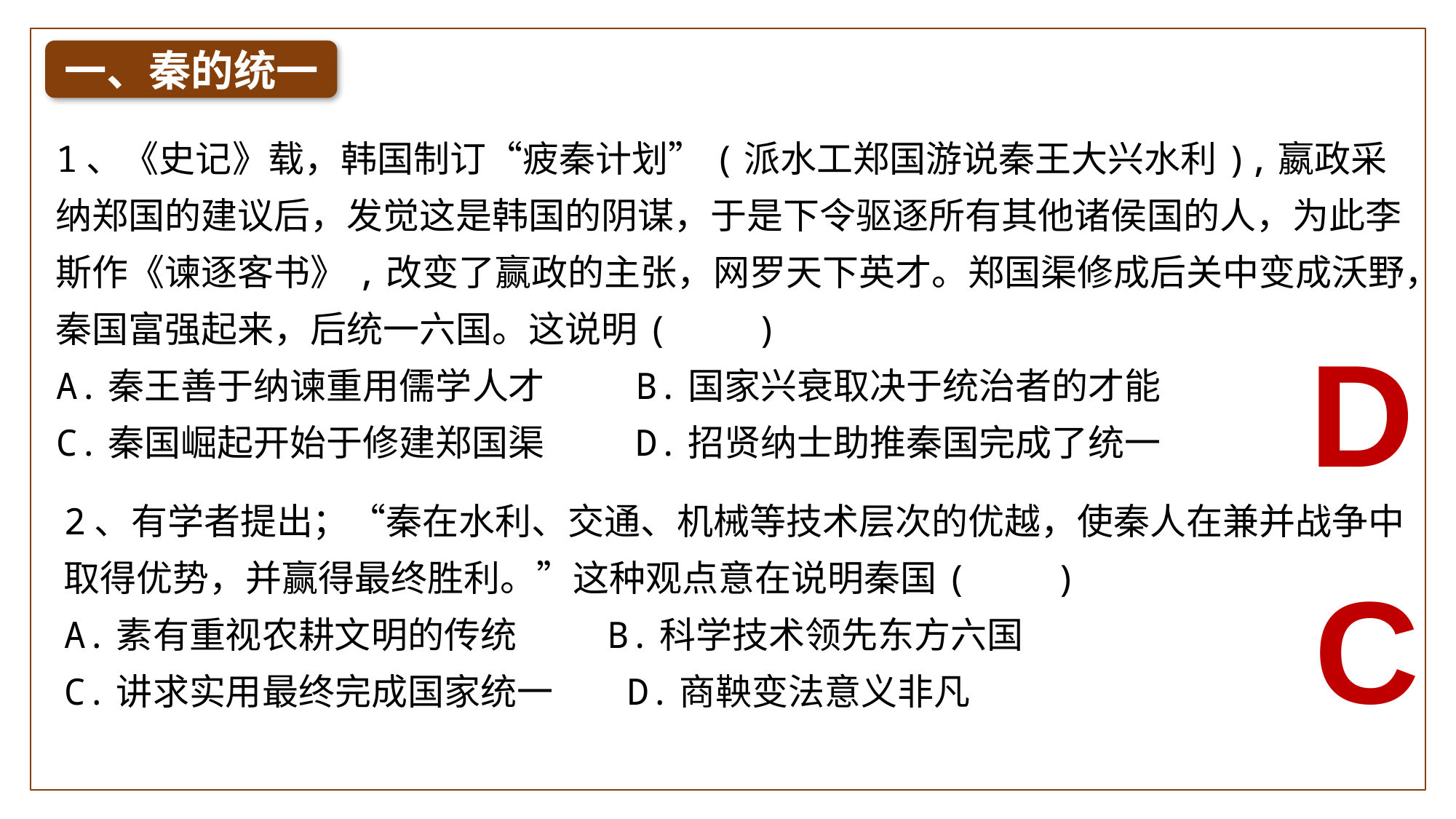

一、秦的统一
1、《史记》载，韩国制订“疲秦计划”(派水工郑国游说秦王大兴水利),嬴政采纳郑国的建议后，发觉这是韩国的阴谋，于是下令驱逐所有其他诸侯国的人，为此李斯作《谏逐客书》,改变了赢政的主张，网罗天下英才。郑国渠修成后关中变成沃野，秦国富强起来，后统一六国。这说明(    )
A.秦王善于纳谏重用儒学人才          B.国家兴衰取决于统治者的才能
C.秦国崛起开始于修建郑国渠          D.招贤纳士助推秦国完成了统一
D
2、有学者提出；“秦在水利、交通、机械等技术层次的优越，使秦人在兼并战争中取得优势，并赢得最终胜利。”这种观点意在说明秦国(    )
A.素有重视农耕文明的传统          B.科学技术领先东方六国
C.讲求实用最终完成国家统一        D.商鞅变法意义非凡
C